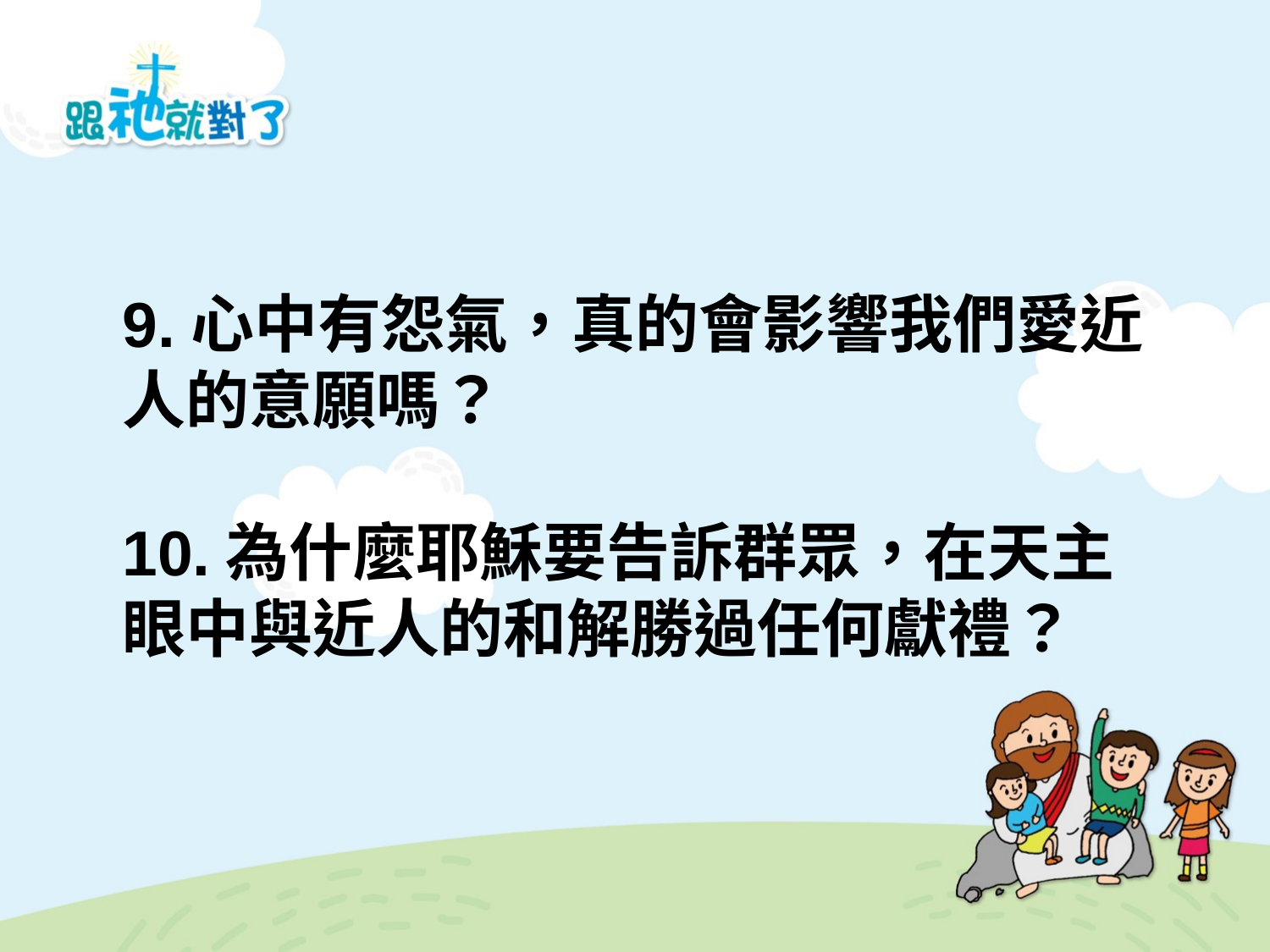

9.心中有怨氣，真的會影響我們愛近人的意願嗎？

10.為什麼耶穌要告訴群眾，在天主眼中與近人的和解勝過任何獻禮？